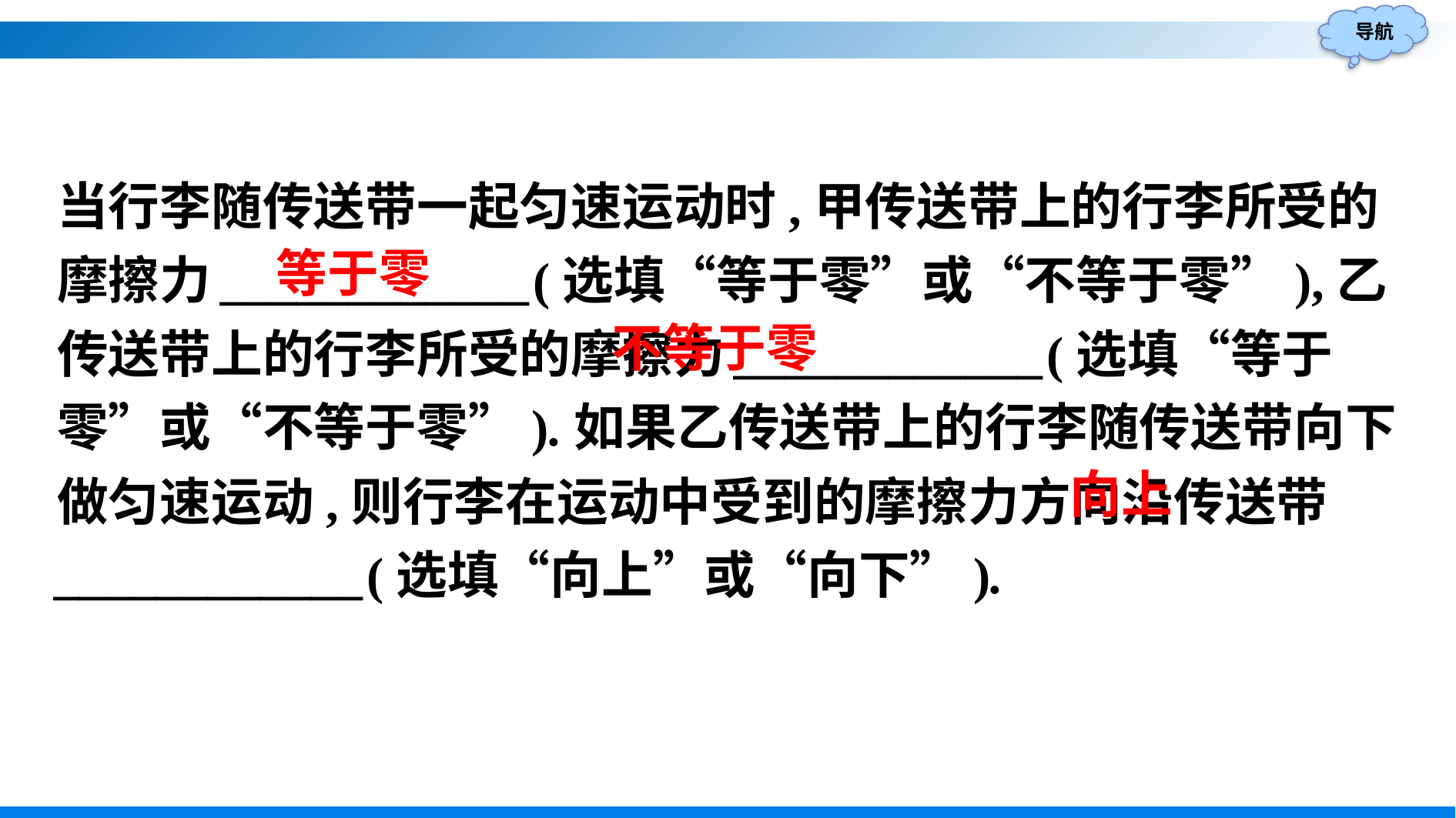

当行李随传送带一起匀速运动时,甲传送带上的行李所受的摩擦力____________(选填“等于零”或“不等于零”),乙传送带上的行李所受的摩擦力____________(选填“等于零”或“不等于零”).如果乙传送带上的行李随传送带向下做匀速运动,则行李在运动中受到的摩擦力方向沿传送带____________(选填“向上”或“向下”).
等于零
不等于零
向上